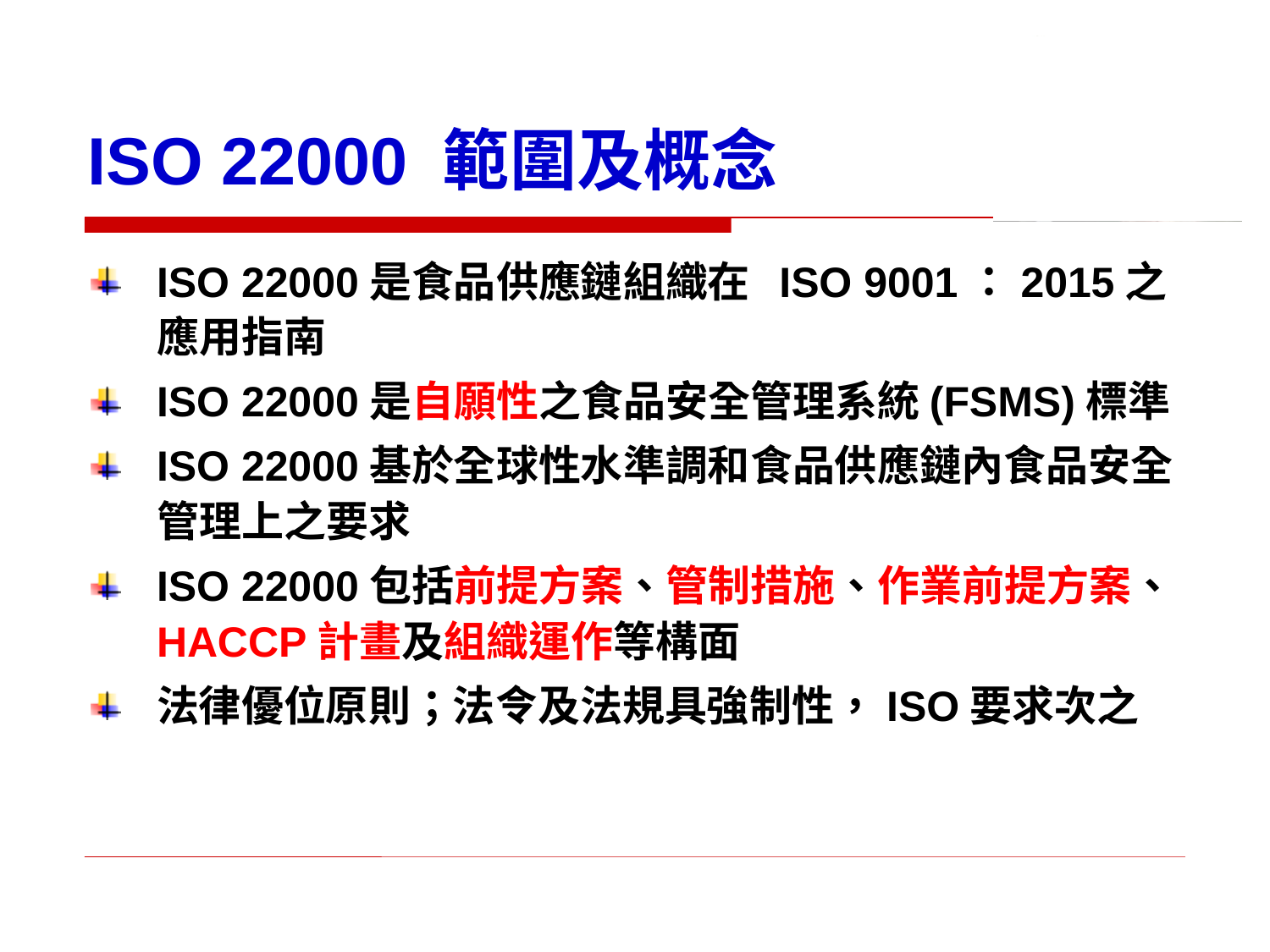

# ISO 22000 範圍及概念
ISO 22000是食品供應鏈組織在  ISO 9001：2015之應用指南
ISO 22000是自願性之食品安全管理系統(FSMS)標準
ISO 22000基於全球性水準調和食品供應鏈內食品安全管理上之要求
ISO 22000包括前提方案、管制措施、作業前提方案、HACCP計畫及組織運作等構面
法律優位原則；法令及法規具強制性，ISO要求次之